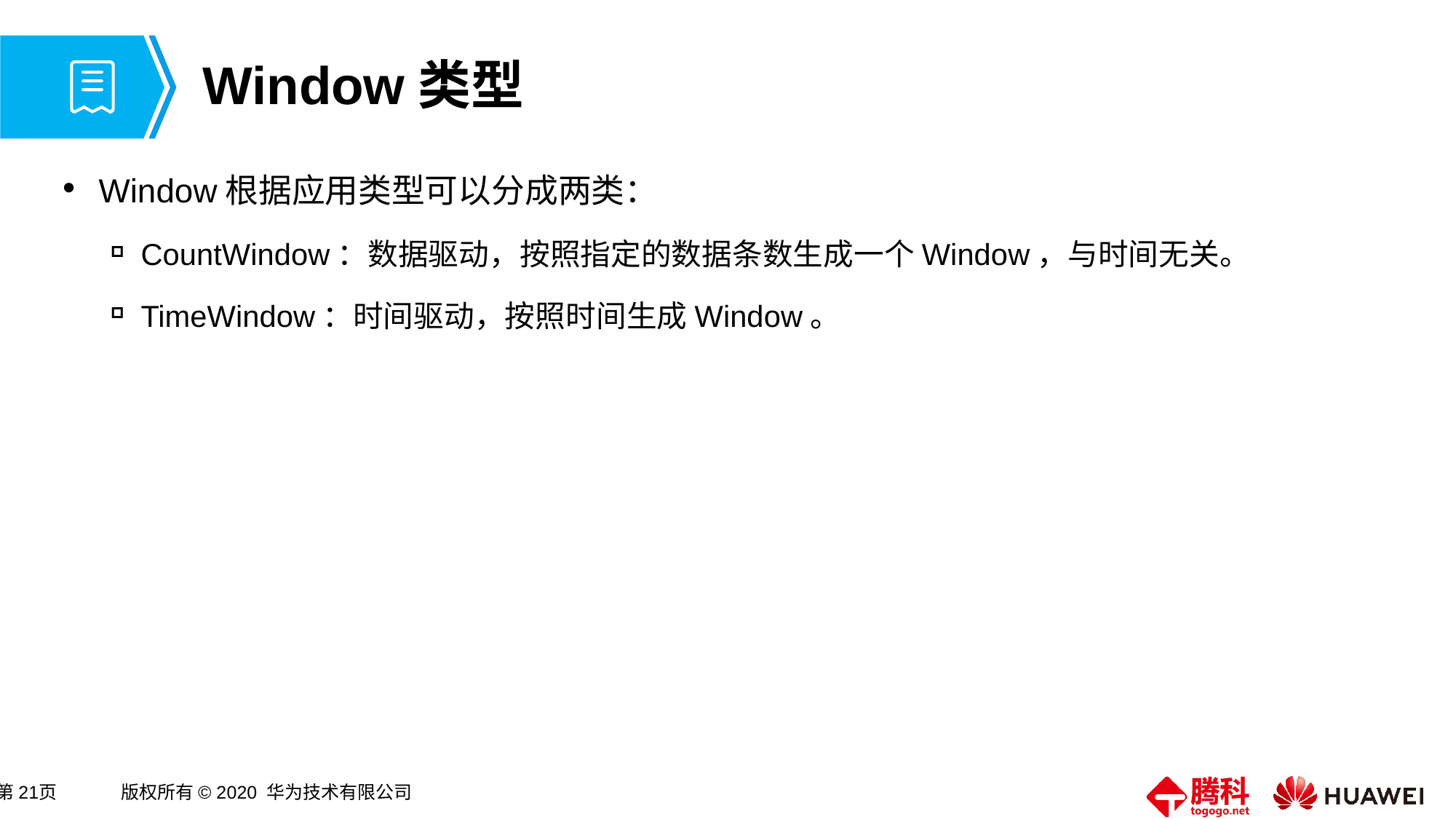

# Window类型
Window根据应用类型可以分成两类：
CountWindow：数据驱动，按照指定的数据条数生成一个Window，与时间无关。
TimeWindow：时间驱动，按照时间生成Window。